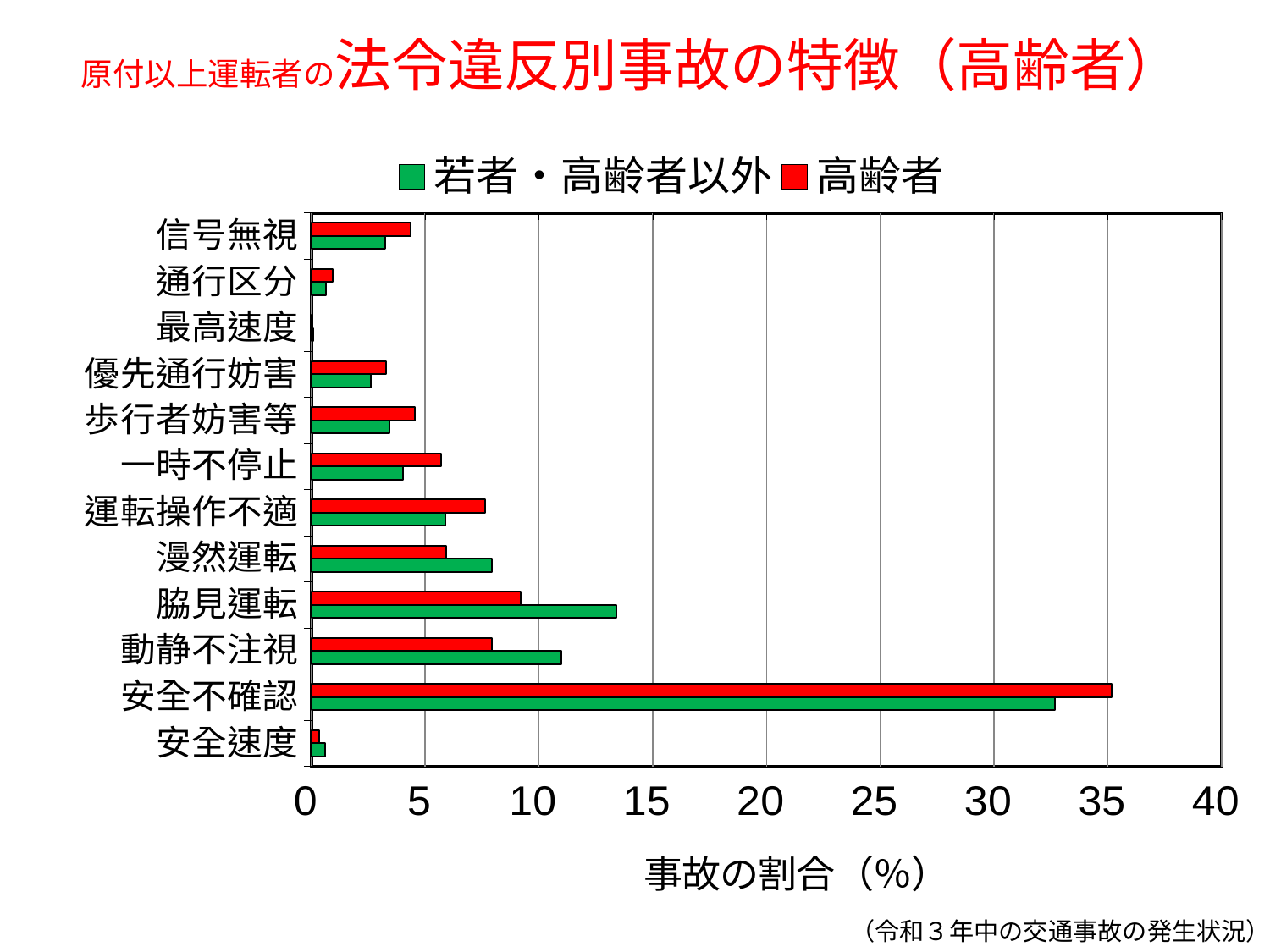

# 原付以上運転者の法令違反別事故の特徴（高齢者）

### Chart

| Category | 高齢者 | 若者・高齢者以外 |
|---|---|---|
| 信号無視 | 4.3570151194927655 | 3.225015601319426 |
| 通行区分 | 0.9237226762832356 | 0.6262815369528395 |
| 最高速度 | 0.041382775897488955 | 0.0897075866987608 |
| 優先通行妨害 | 3.2736731647477866 | 2.600962824284568 |
| 歩行者妨害等 | 4.553583305005838 | 3.4317330837122224 |
| 一時不停止 | 5.7004773798791035 | 4.021240082018365 |
| 運転操作不適 | 7.645467847061084 | 5.892284033163948 |
| 漫然運転 | 5.925126734751187 | 7.924355888383704 |
| 脇見運転 | 9.182542380396388 | 13.393732727110635 |
| 動静不注視 | 7.933669322061454 | 10.971627886244093 |
| 安全不確認 | 35.16649177517329 | 32.66359097797985 |
| 安全速度 | 0.32810629461580526 | 0.5872782383881608 |
（令和３年中の交通事故の発生状況）